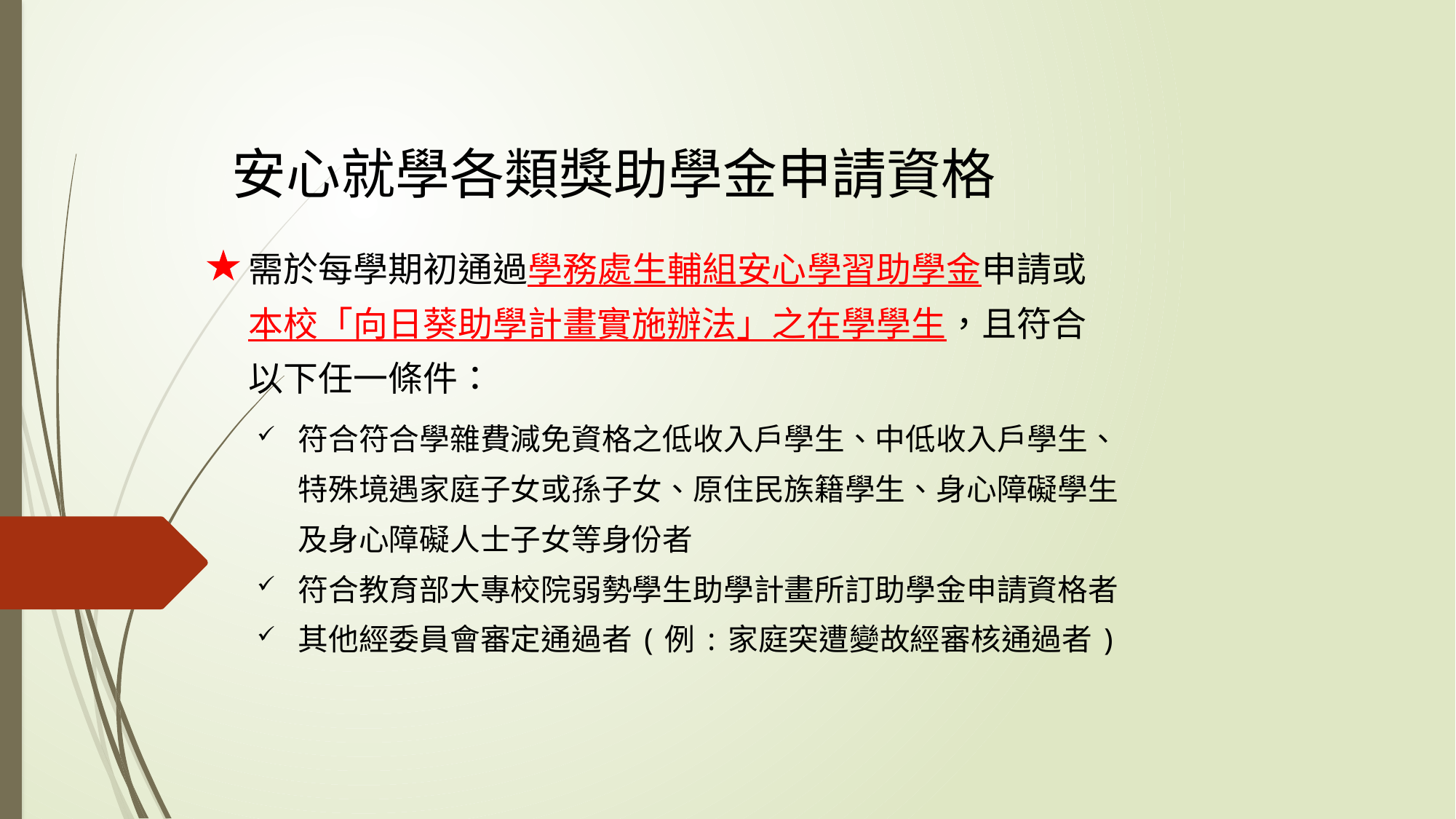

安心就學各類獎助學金申請資格
需於每學期初通過學務處生輔組安心學習助學金申請或本校「向日葵助學計畫實施辦法」之在學學生，且符合以下任一條件：

符合符合學雜費減免資格之低收入戶學生、中低收入戶學生、特殊境遇家庭子女或孫子女、原住民族籍學生、身心障礙學生及身心障礙人士子女等身份者
符合教育部大專校院弱勢學生助學計畫所訂助學金申請資格者
其他經委員會審定通過者(例:家庭突遭變故經審核通過者)